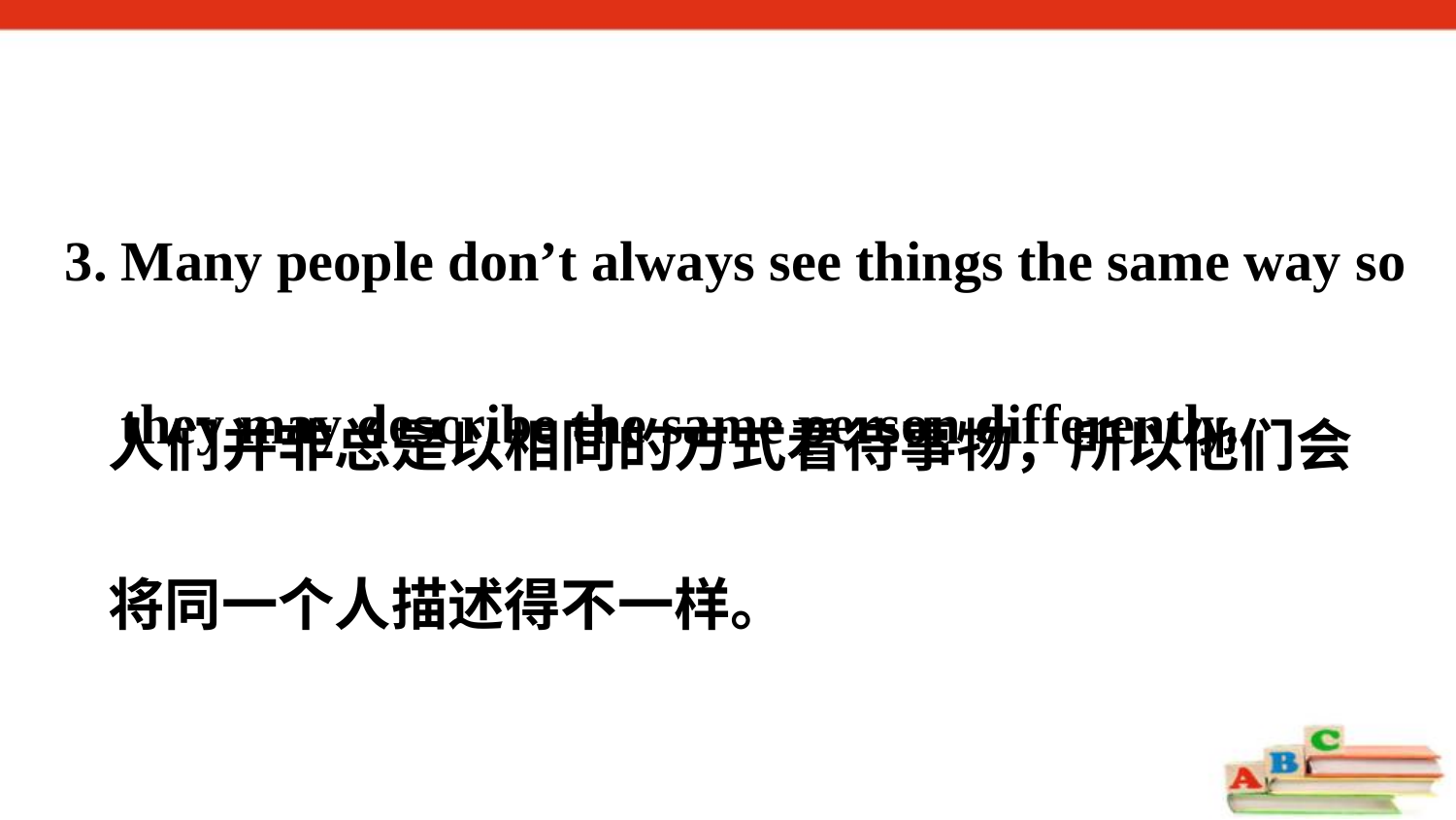

3. Many people don’t always see things the same way so
    they may describe the same person differently.

人们并非总是以相同的方式看待事物，所以他们会
将同一个人描述得不一样。